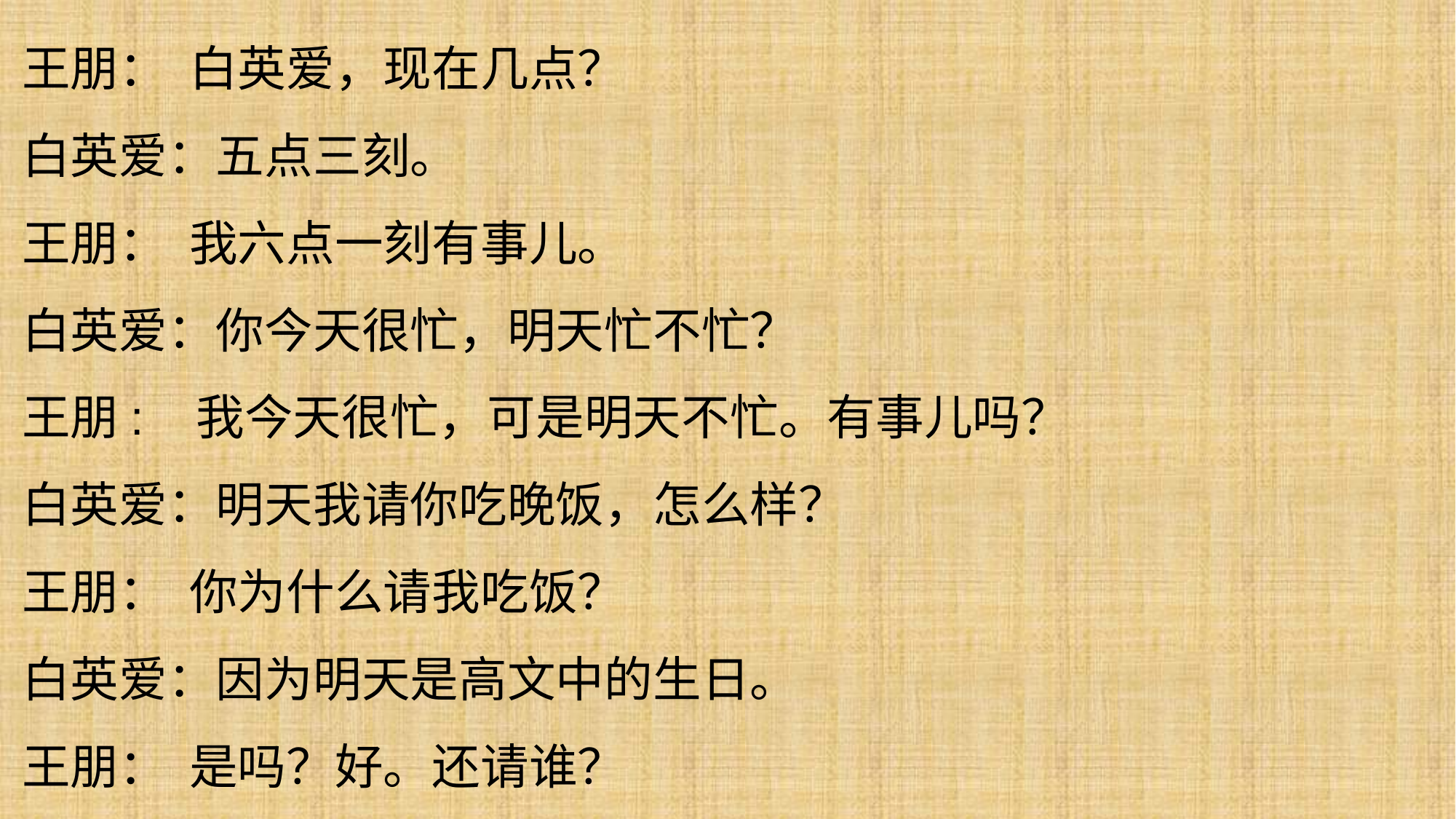

王朋：  白英爱，现在几点？
白英爱：五点三刻。
王朋：  我六点一刻有事儿。
白英爱：你今天很忙，明天忙不忙？
王朋:   我今天很忙，可是明天不忙。有事儿吗？
白英爱：明天我请你吃晚饭，怎么样？
王朋：  你为什么请我吃饭？
白英爱：因为明天是高文中的生日。
王朋：  是吗？好。还请谁？